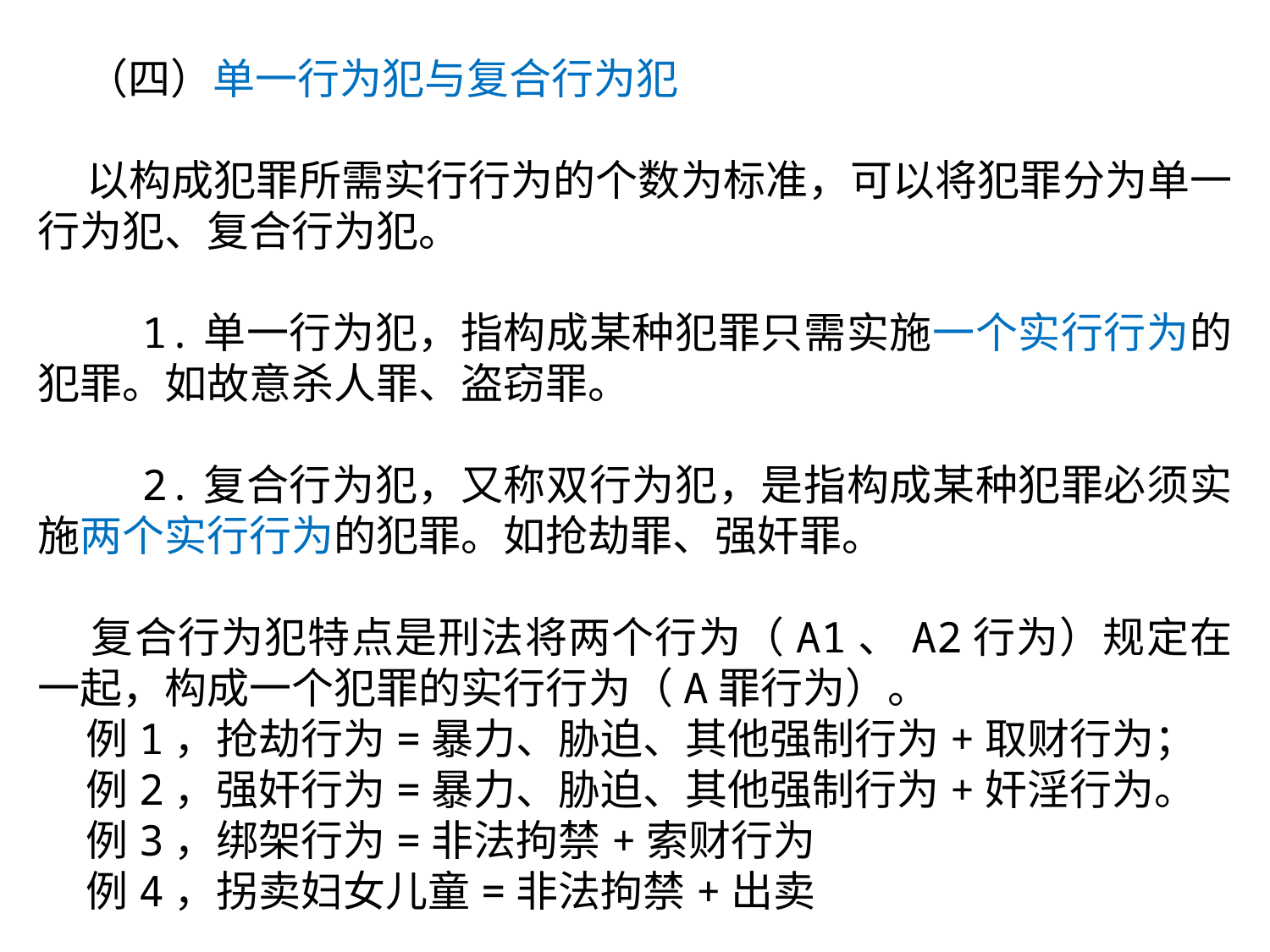

（四）单一行为犯与复合行为犯

    以构成犯罪所需实行行为的个数为标准，可以将犯罪分为单一行为犯、复合行为犯。

    1.单一行为犯，指构成某种犯罪只需实施一个实行行为的犯罪。如故意杀人罪、盗窃罪。

    2.复合行为犯，又称双行为犯，是指构成某种犯罪必须实施两个实行行为的犯罪。如抢劫罪、强奸罪。

    复合行为犯特点是刑法将两个行为（A1、A2行为）规定在一起，构成一个犯罪的实行行为（A罪行为）。
    例1，抢劫行为=暴力、胁迫、其他强制行为+取财行为；
    例2，强奸行为=暴力、胁迫、其他强制行为+奸淫行为。
    例3，绑架行为=非法拘禁+索财行为
    例4，拐卖妇女儿童=非法拘禁+出卖